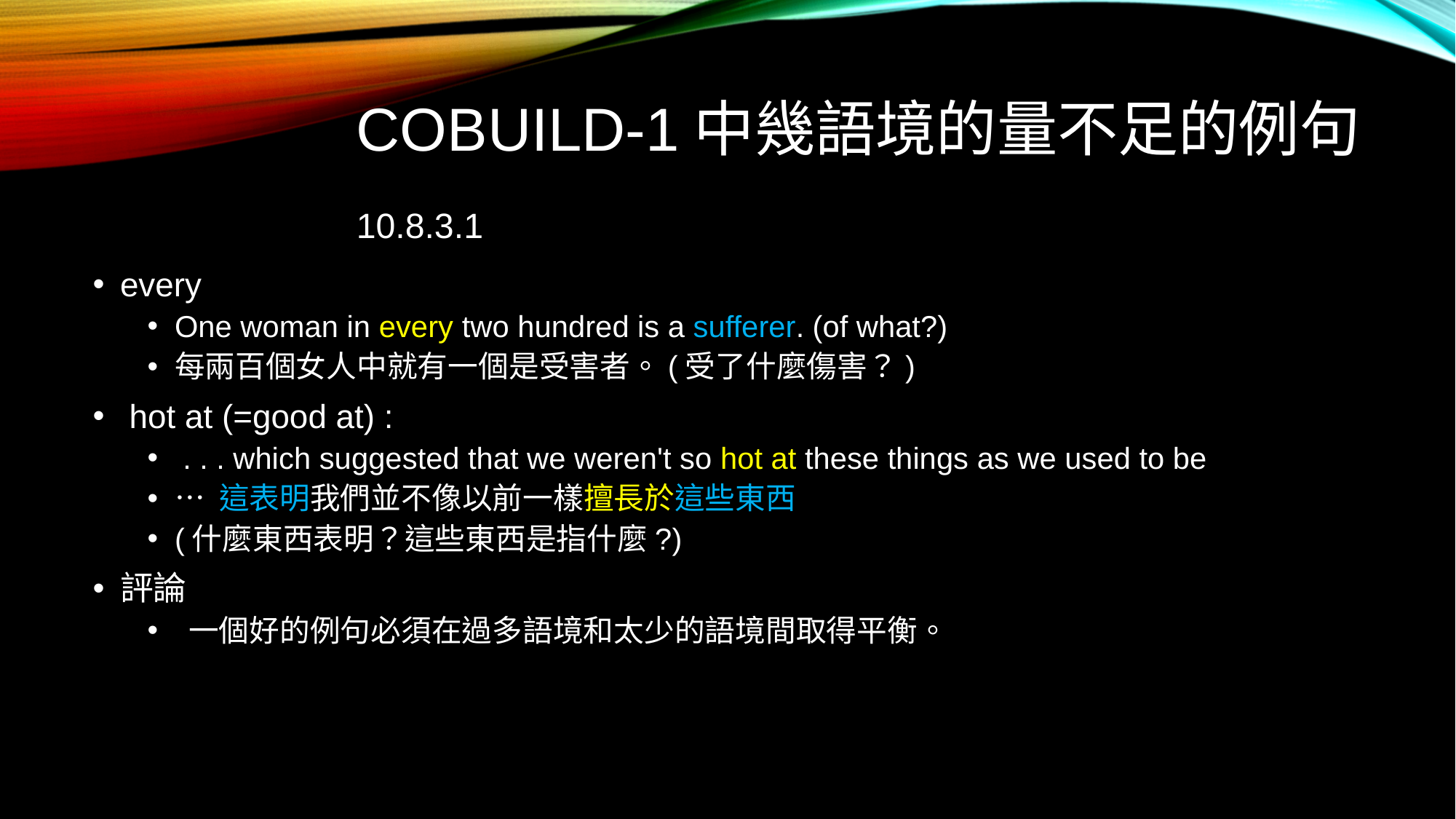

# COBUILD-1中幾語境的量不足的例句10.8.3.1
every
One woman in every two hundred is a sufferer. (of what?)
每兩百個女人中就有一個是受害者。(受了什麼傷害？)
 hot at (=good at) :
 . . . which suggested that we weren't so hot at these things as we used to be
… 這表明我們並不像以前一樣擅長於這些東西
(什麼東西表明？這些東西是指什麼?)
評論
 一個好的例句必須在過多語境和太少的語境間取得平衡。